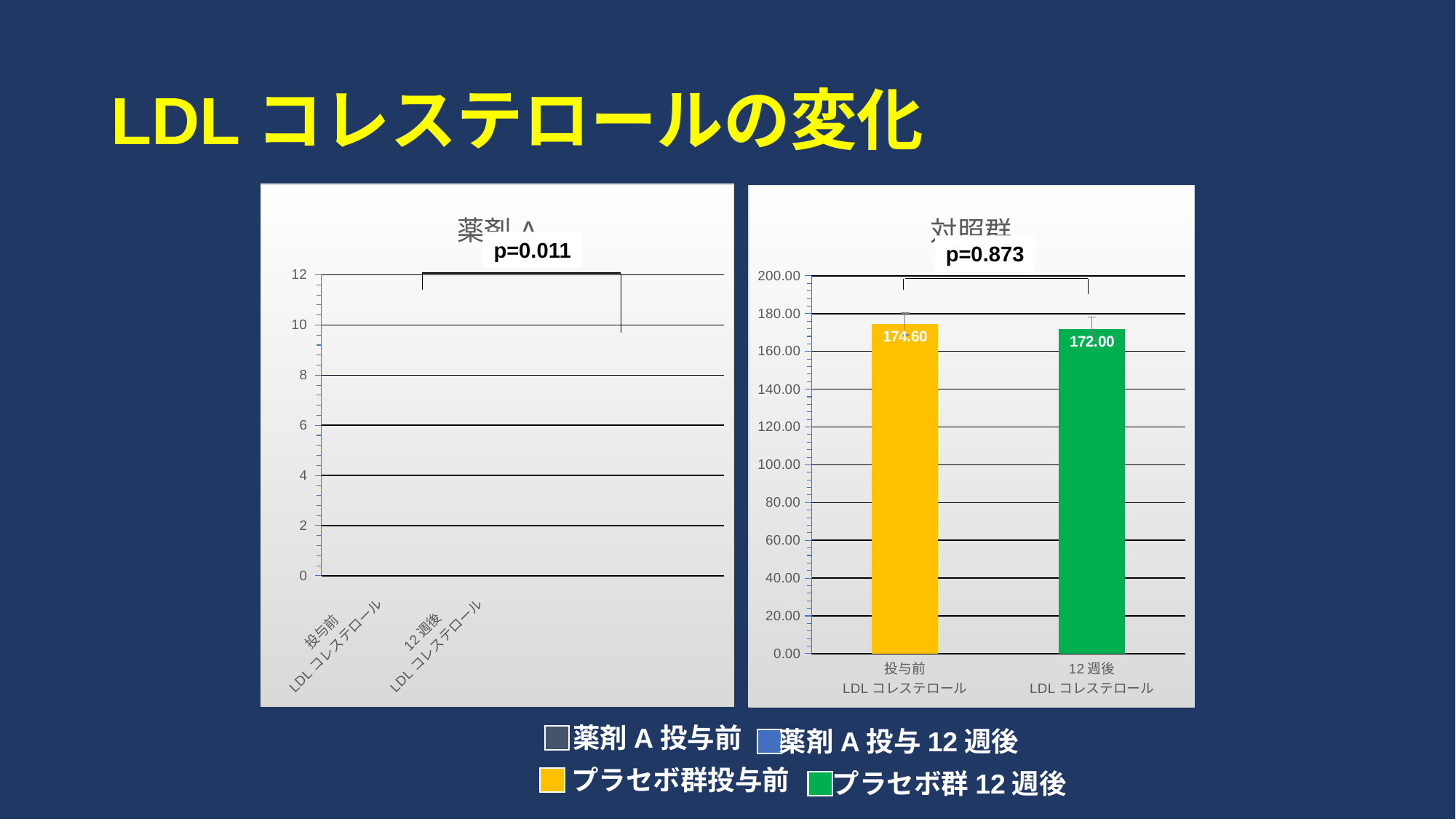

# LDLコレステロールの変化

### Chart: 薬剤A

| Category |  |
|---|---|
| 投与前
LDLコレステロール | 174.0 |
| 12週後
LDLコレステロール | 153.6 |

### Chart: 対照群

| Category |  |
|---|---|
| 投与前
LDLコレステロール | 174.6 |
| 12週後
LDLコレステロール | 172.0 |
p=0.011
p=0.873
薬剤A投与前
薬剤A投与12週後

プラセボ群投与前
プラセボ群12週後